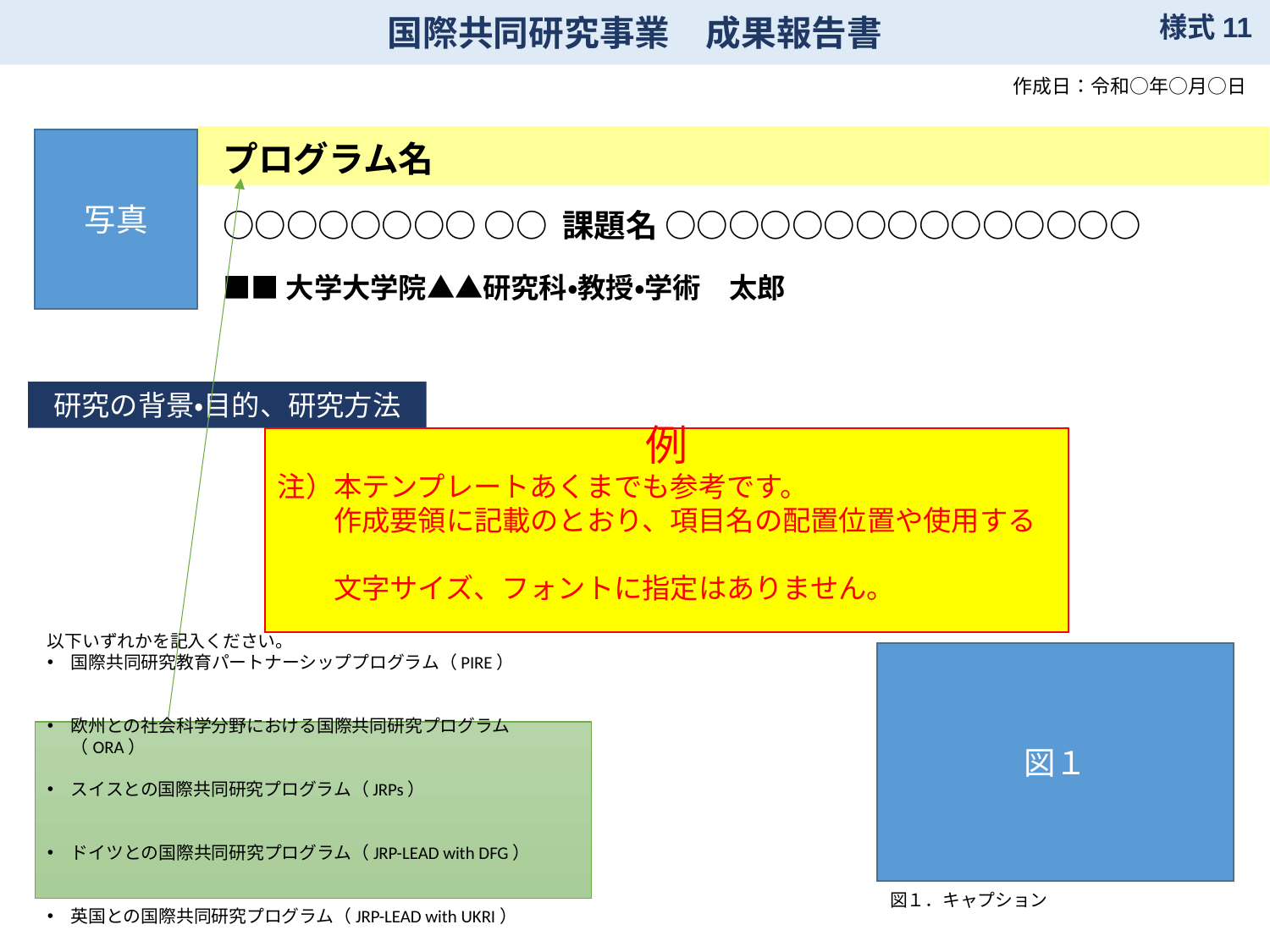

作成日：令和○年○月○日

写真
プログラム名
○○○○○○○○ ○○ 課題名 ○○○○○○○○○○○○○○○
■■大学大学院▲▲研究科・教授・学術　太郎
研究の背景・目的、研究方法
例
注）本テンプレートあくまでも参考です。
　　作成要領に記載のとおり、項目名の配置位置や使用する
　　文字サイズ、フォントに指定はありません。

図１
以下いずれかを記入ください。
国際共同研究教育パートナーシッププログラム（PIRE）
欧州との社会科学分野における国際共同研究プログラム（ORA）
スイスとの国際共同研究プログラム（JRPs）
ドイツとの国際共同研究プログラム（JRP-LEAD with DFG）
英国との国際共同研究プログラム（JRP-LEAD with UKRI）
中国との国際共同研究プログラム（JRP with NSFC）
図１．キャプション